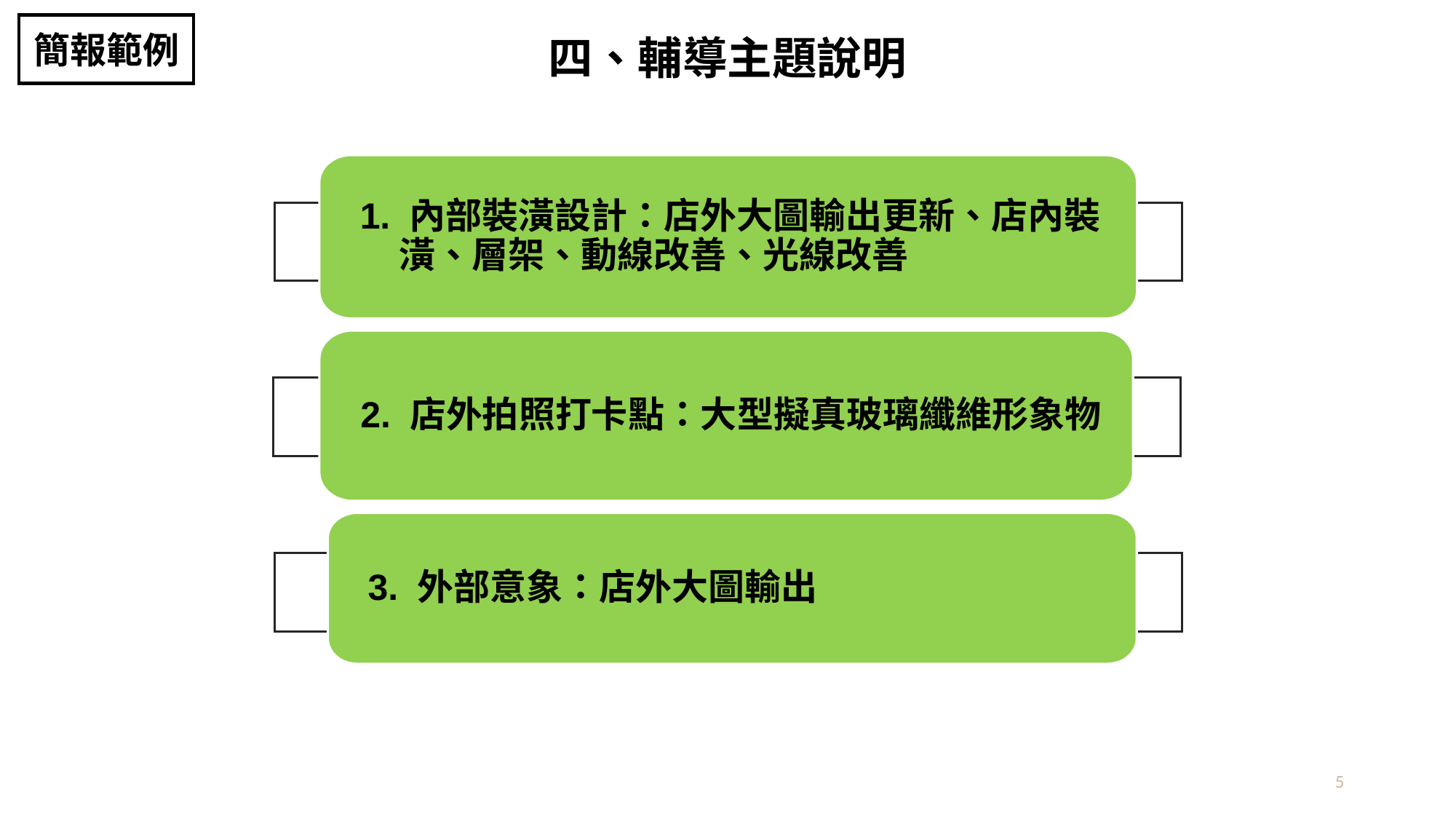

簡報範例
四、輔導主題說明
 1. 內部裝潢設計：店外大圖輸出更新、店內裝
      潢、層架、動線改善、光線改善

 2. 店外拍照打卡點：大型擬真玻璃纖維形象物

 3. 外部意象：店外大圖輸出

5